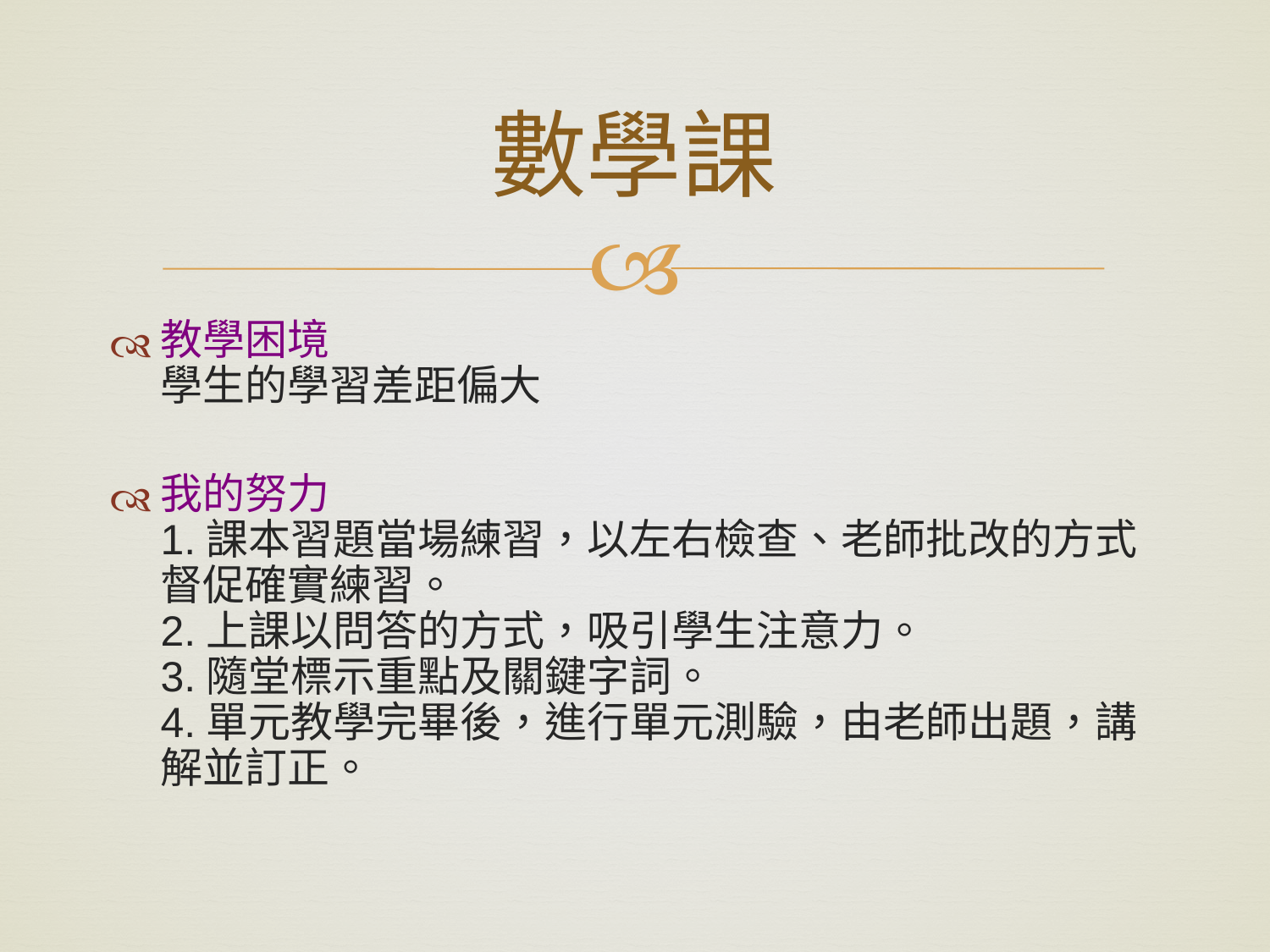

# 數學課
教學困境
學生的學習差距偏大

我的努力
1.課本習題當場練習，以左右檢查、老師批改的方式督促確實練習。
2.上課以問答的方式，吸引學生注意力。
3.隨堂標示重點及關鍵字詞。
4.單元教學完畢後，進行單元測驗，由老師出題，講解並訂正。